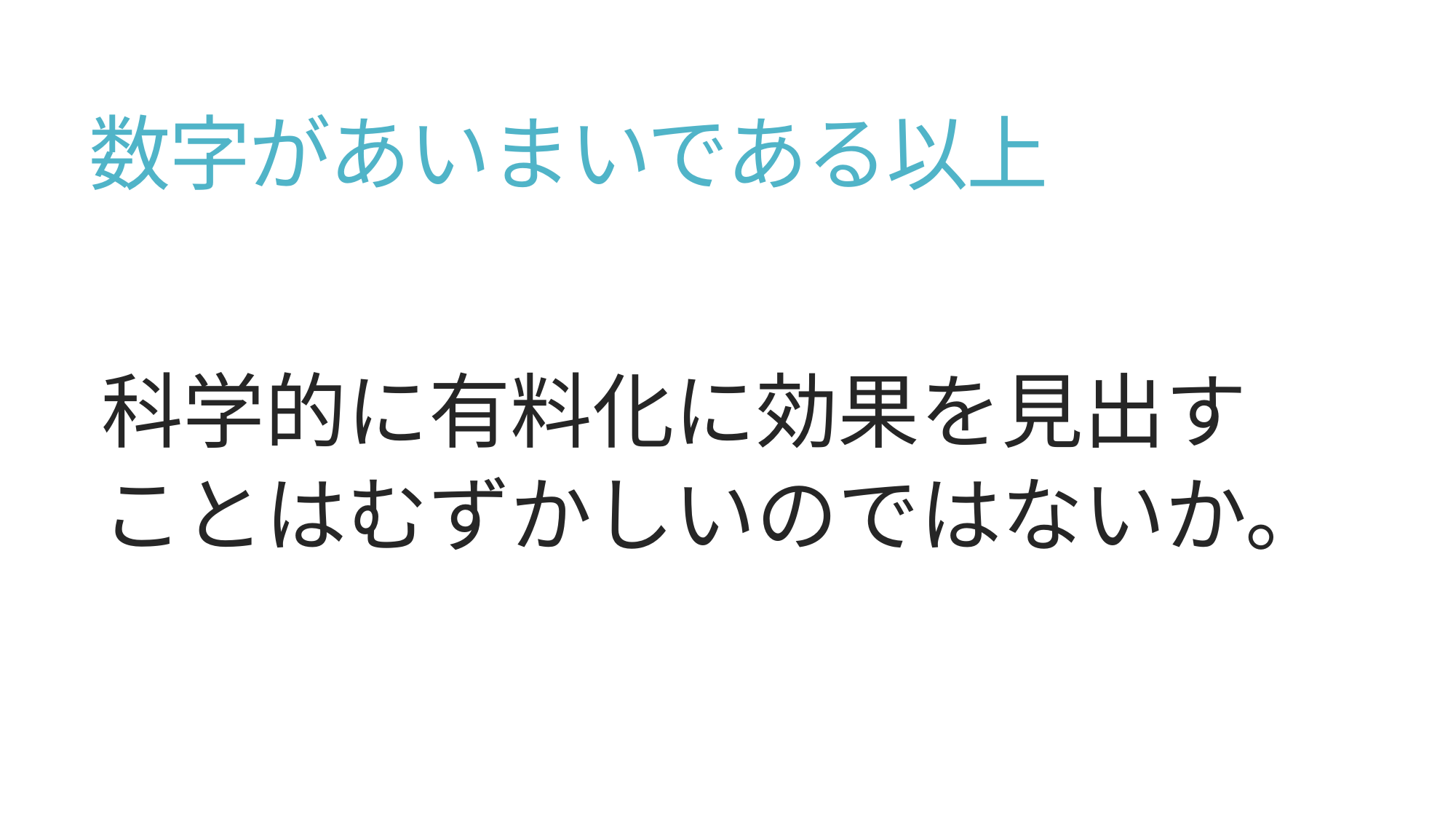

# 数字があいまいである以上
科学的に有料化に効果を見出す
ことはむずかしいのではないか。